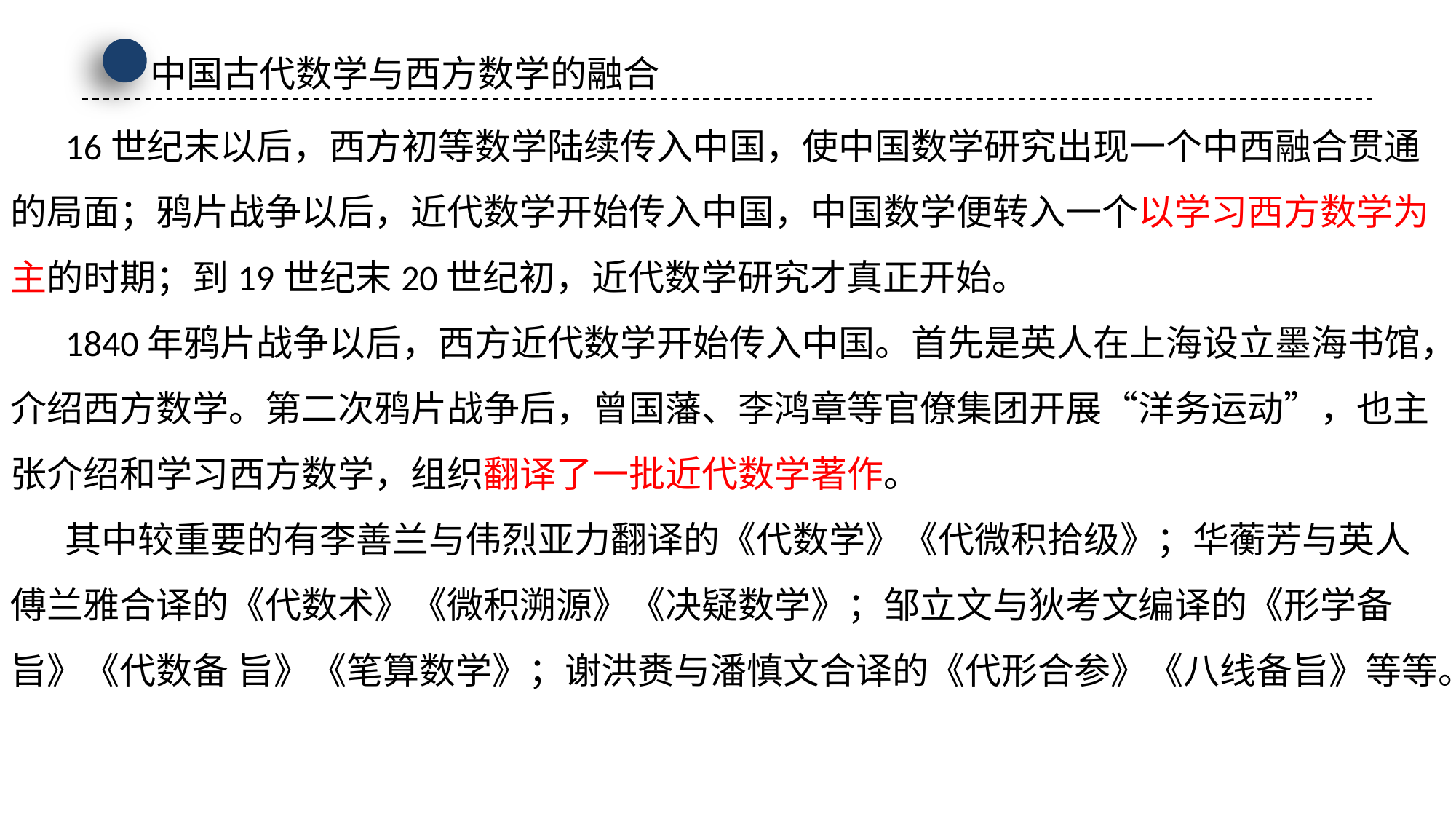

中国古代数学与西方数学的融合
16世纪末以后，西方初等数学陆续传入中国，使中国数学研究出现一个中西融合贯通的局面；鸦片战争以后，近代数学开始传入中国，中国数学便转入一个以学习西方数学为主的时期；到19世纪末20世纪初，近代数学研究才真正开始。
1840年鸦片战争以后，西方近代数学开始传入中国。首先是英人在上海设立墨海书馆，介绍西方数学。第二次鸦片战争后，曾国藩、李鸿章等官僚集团开展“洋务运动”，也主张介绍和学习西方数学，组织翻译了一批近代数学著作。
其中较重要的有李善兰与伟烈亚力翻译的《代数学》《代微积拾级》；华蘅芳与英人傅兰雅合译的《代数术》《微积溯源》《决疑数学》；邹立文与狄考文编译的《形学备旨》《代数备 旨》《笔算数学》；谢洪赉与潘慎文合译的《代形合参》《八线备旨》等等。